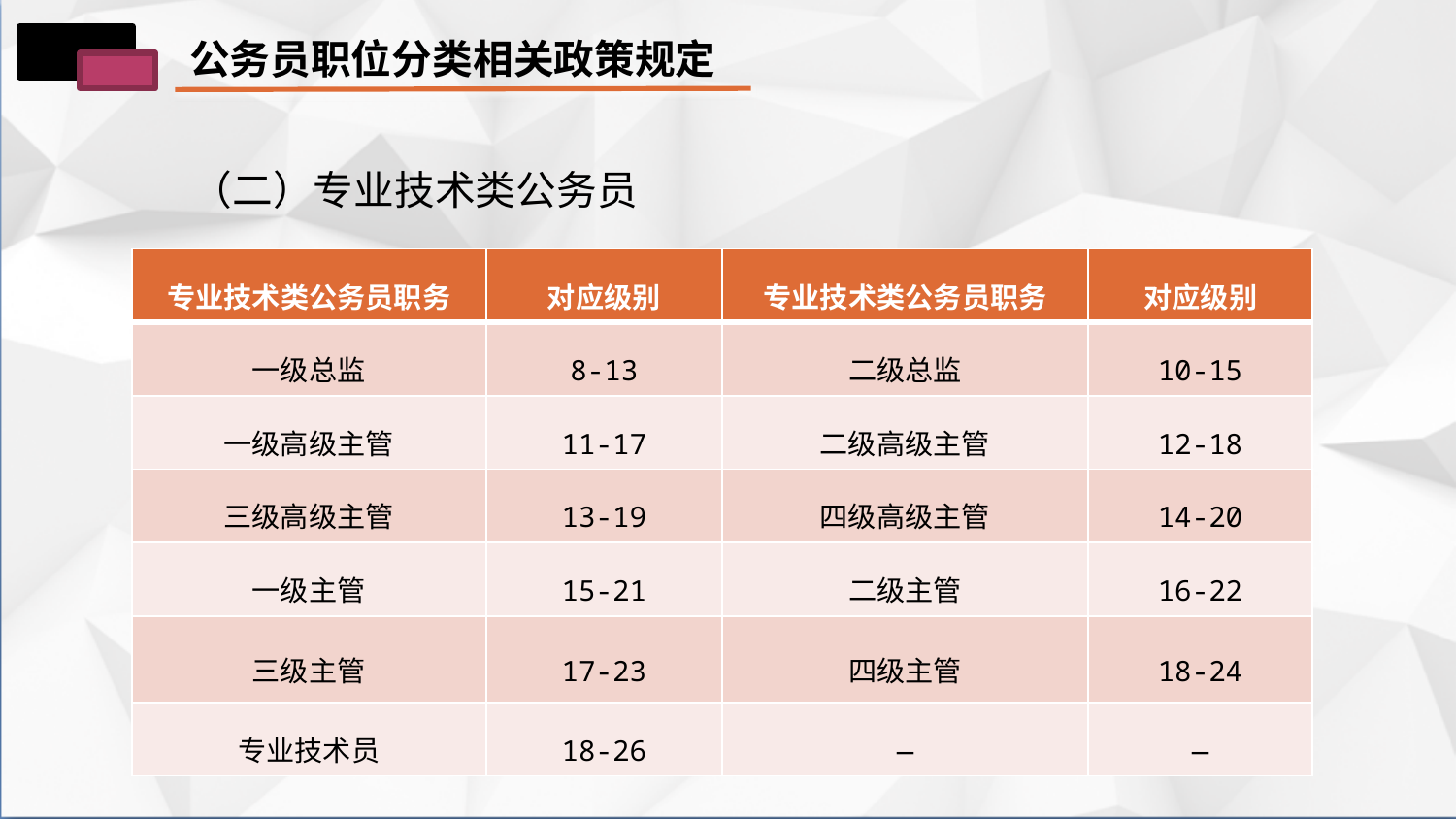

公务员职位分类相关政策规定

（二）专业技术类公务员
| 专业技术类公务员职务 | 对应级别 | 专业技术类公务员职务 | 对应级别 |
| --- | --- | --- | --- |
| 一级总监 | 8-13 | 二级总监 | 10-15 |
| 一级高级主管 | 11-17 | 二级高级主管 | 12-18 |
| 三级高级主管 | 13-19 | 四级高级主管 | 14-20 |
| 一级主管 | 15-21 | 二级主管 | 16-22 |
| 三级主管 | 17-23 | 四级主管 | 18-24 |
| 专业技术员 | 18-26 | — | — |